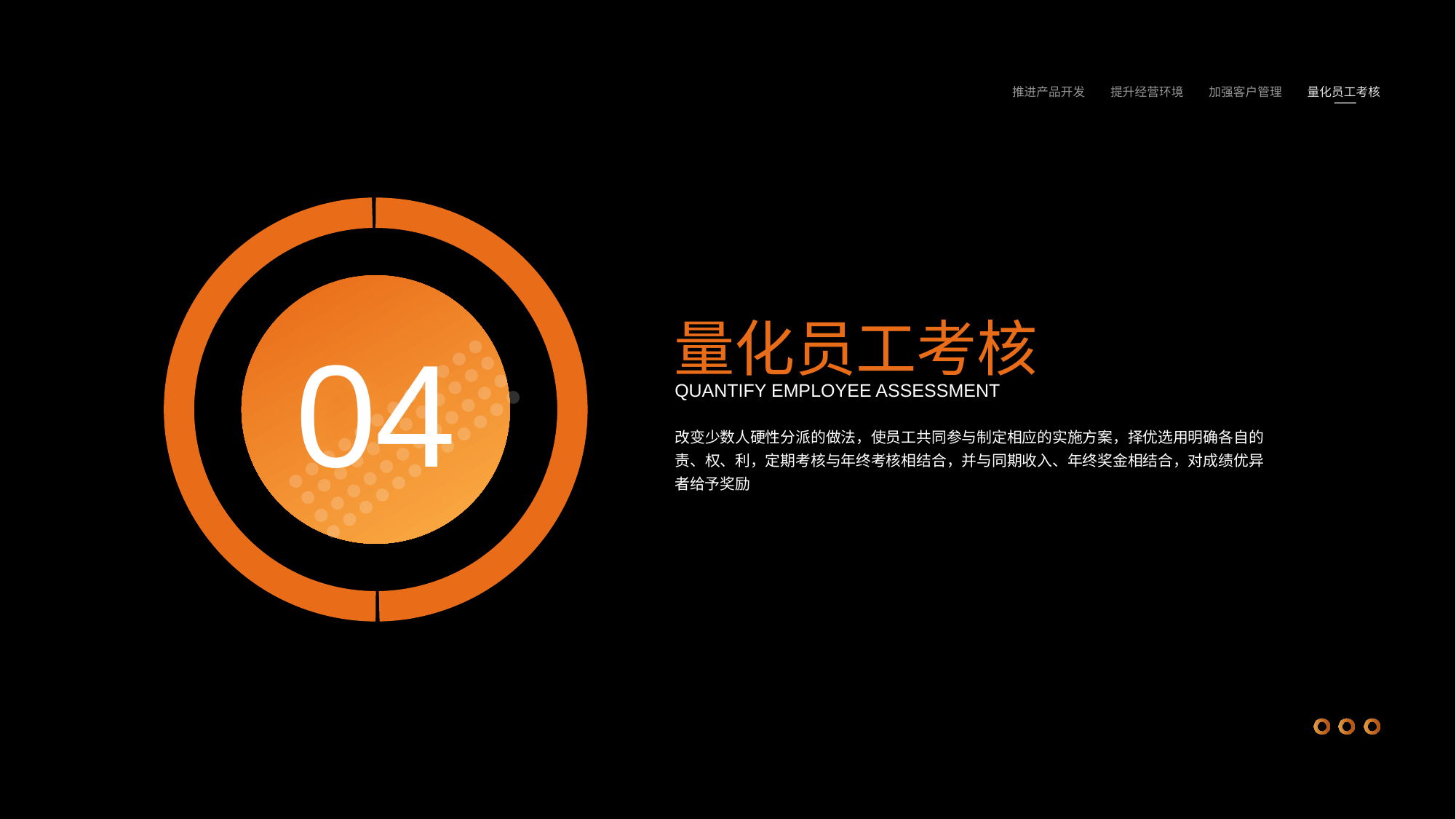

推进产品开发
提升经营环境
加强客户管理
量化员工考核
量化员工考核
04
QUANTIFY EMPLOYEE ASSESSMENT
改变少数人硬性分派的做法，使员工共同参与制定相应的实施方案，择优选用明确各自的责、权、利，定期考核与年终考核相结合，并与同期收入、年终奖金相结合，对成绩优异者给予奖励